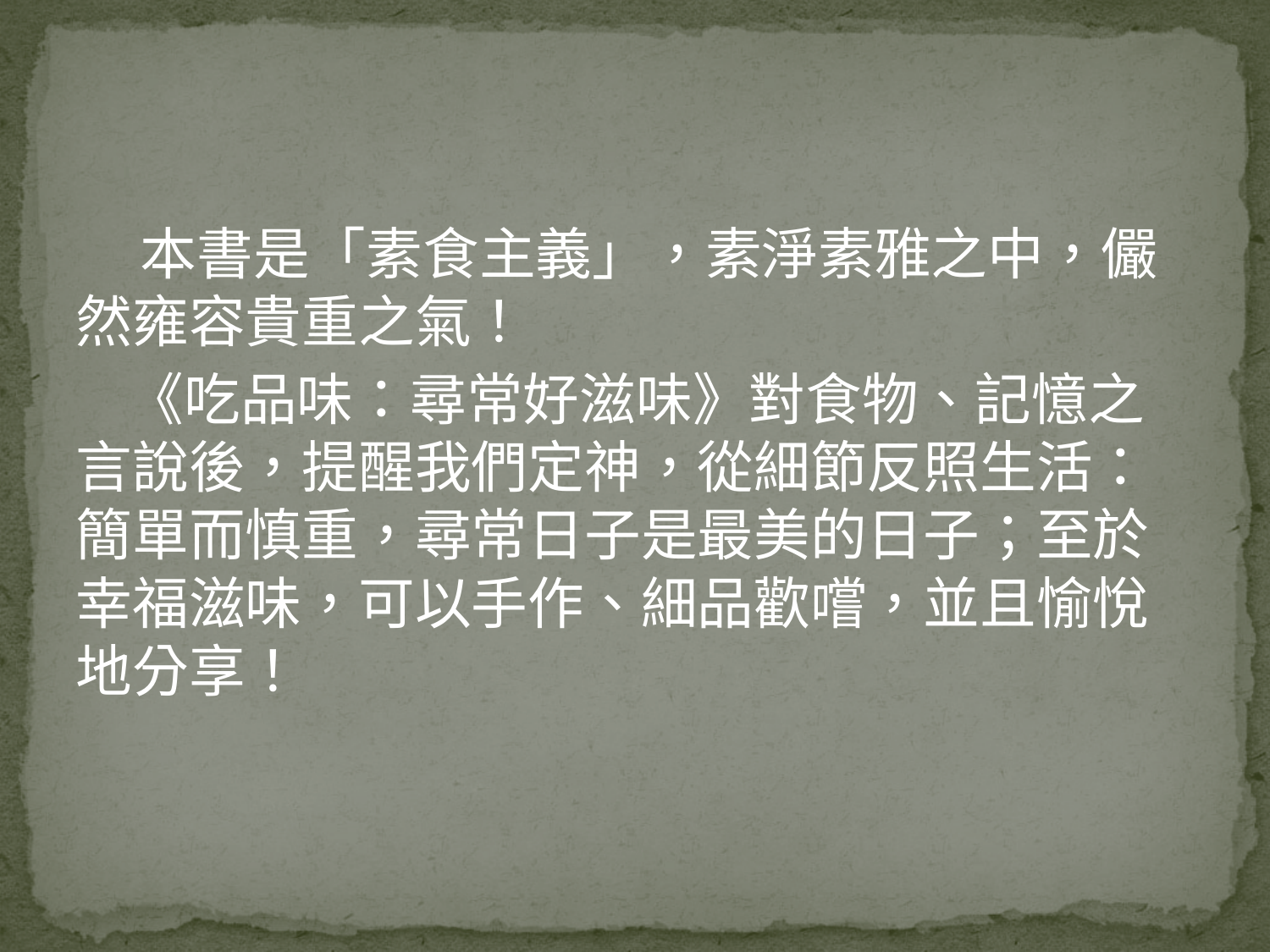

#
    本書是「素食主義」，素淨素雅之中，儼然雍容貴重之氣！
   《吃品味：尋常好滋味》對食物、記憶之言說後，提醒我們定神，從細節反照生活：簡單而慎重，尋常日子是最美的日子；至於幸福滋味，可以手作、細品歡嚐，並且愉悅地分享！